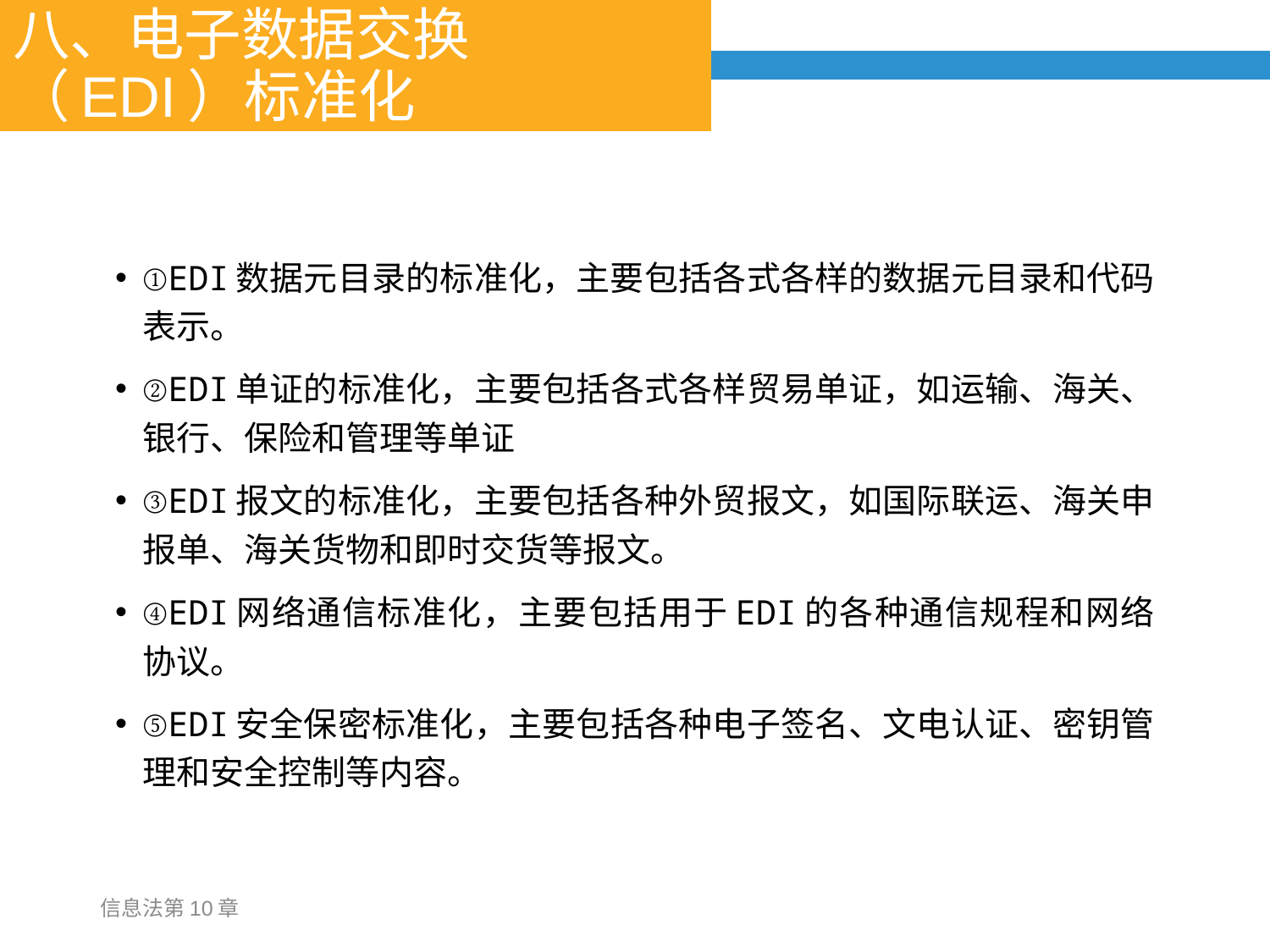

# 八、电子数据交换（EDI）标准化
①EDI数据元目录的标准化，主要包括各式各样的数据元目录和代码表示。
②EDI单证的标准化，主要包括各式各样贸易单证，如运输、海关、银行、保险和管理等单证
③EDI报文的标准化，主要包括各种外贸报文，如国际联运、海关申报单、海关货物和即时交货等报文。
④EDI网络通信标准化，主要包括用于EDI的各种通信规程和网络协议。
⑤EDI安全保密标准化，主要包括各种电子签名、文电认证、密钥管理和安全控制等内容。

信息法第10章